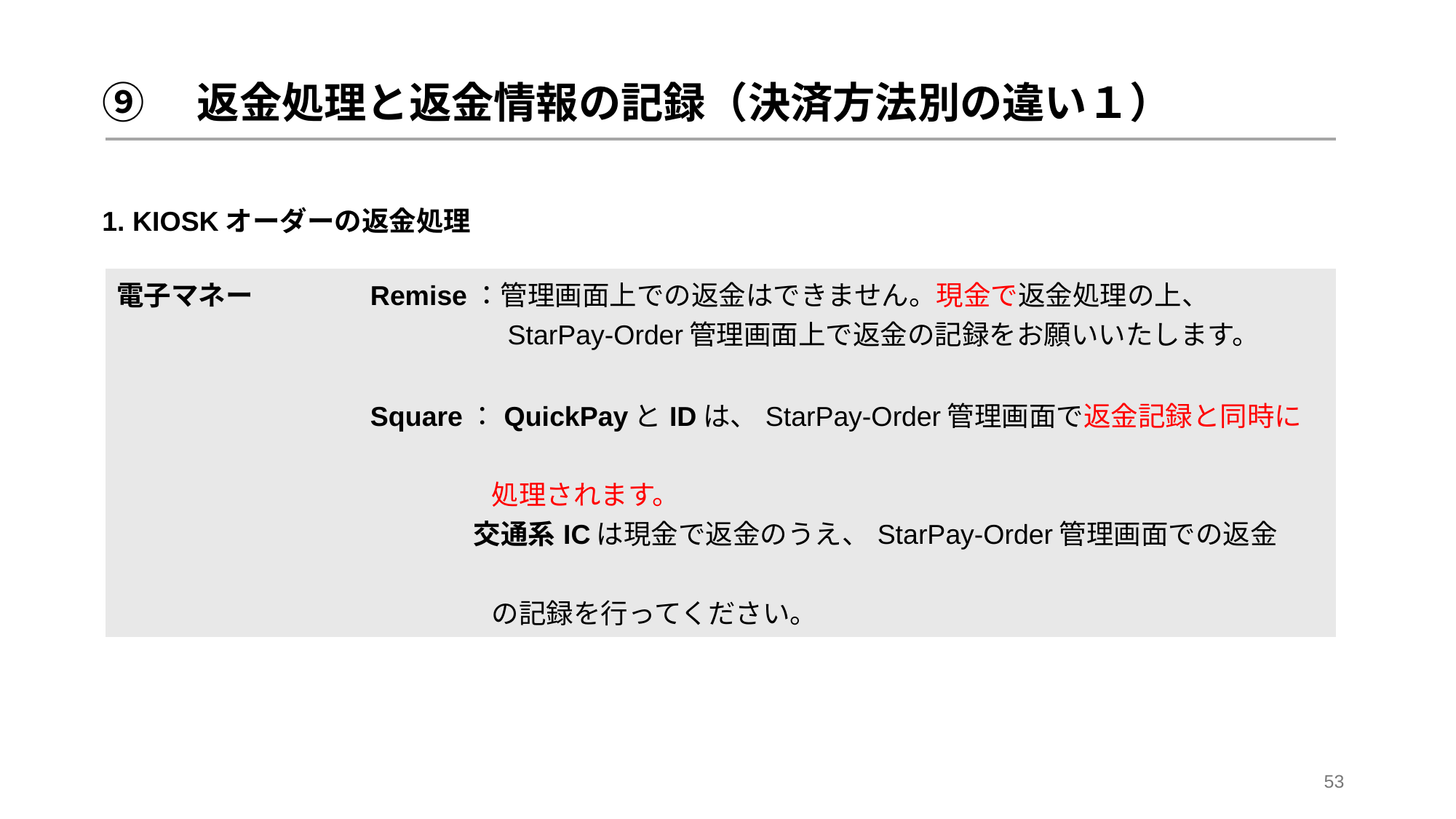

# ⑨　返金処理と返金情報の記録（決済方法別の違い１）
1. KIOSKオーダーの返金処理
| 電子マネー | Remise：管理画面上での返金はできません。現金で返金処理の上、　 　　　　StarPay-Order管理画面上で返金の記録をお願いいたします。 |
| --- | --- |
|  | Square：QuickPayとIDは、StarPay-Order管理画面で返金記録と同時に　　　 　　　　 処理されます。 　 交通系ICは現金で返金のうえ、StarPay-Order管理画面での返金　　　 　　　　 の記録を行ってください。 |

53